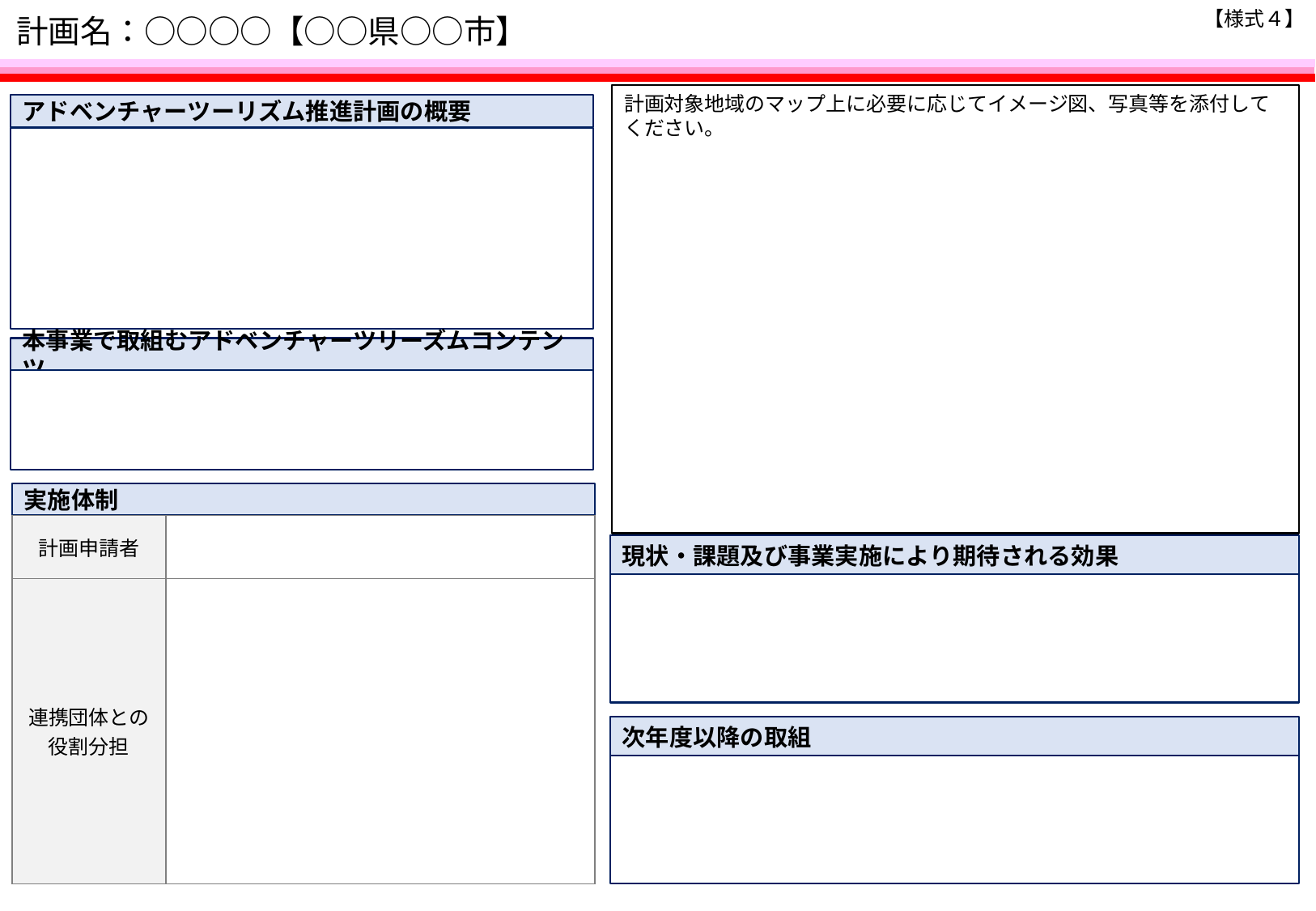

【様式４】
# 計画名：○○○○【○○県○○市】
計画対象地域のマップ上に必要に応じてイメージ図、写真等を添付してください。

アドベンチャーツーリズム推進計画の概要

本事業で取組むアドベンチャーツリーズムコンテンツ

実施体制
| 計画申請者 |  |
| --- | --- |
| 連携団体との役割分担 |  |
現状・課題及び事業実施により期待される効果

次年度以降の取組